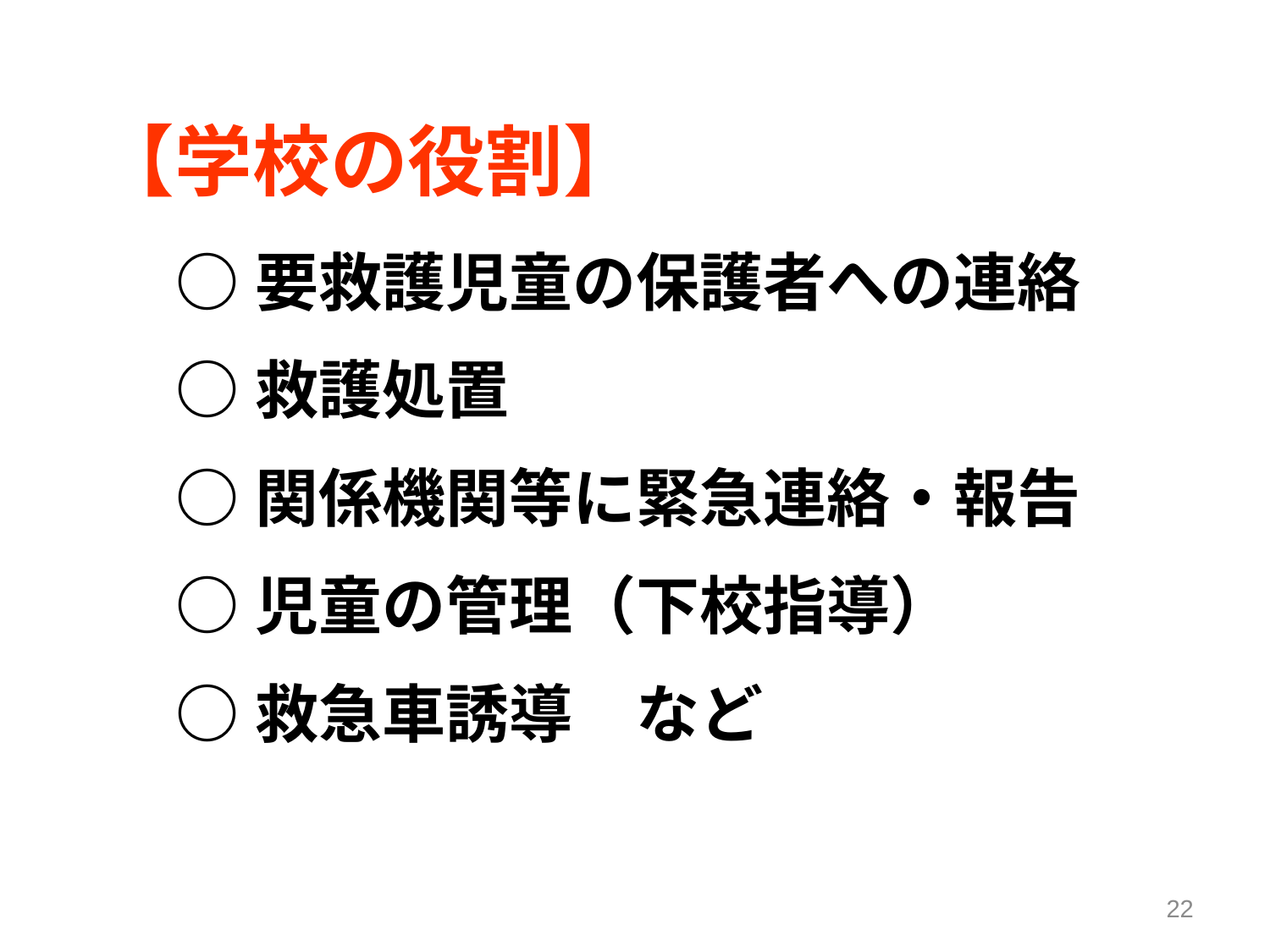

【学校の役割】
○要救護児童の保護者への連絡
○救護処置
○関係機関等に緊急連絡・報告
○児童の管理（下校指導）
○救急車誘導　など
22